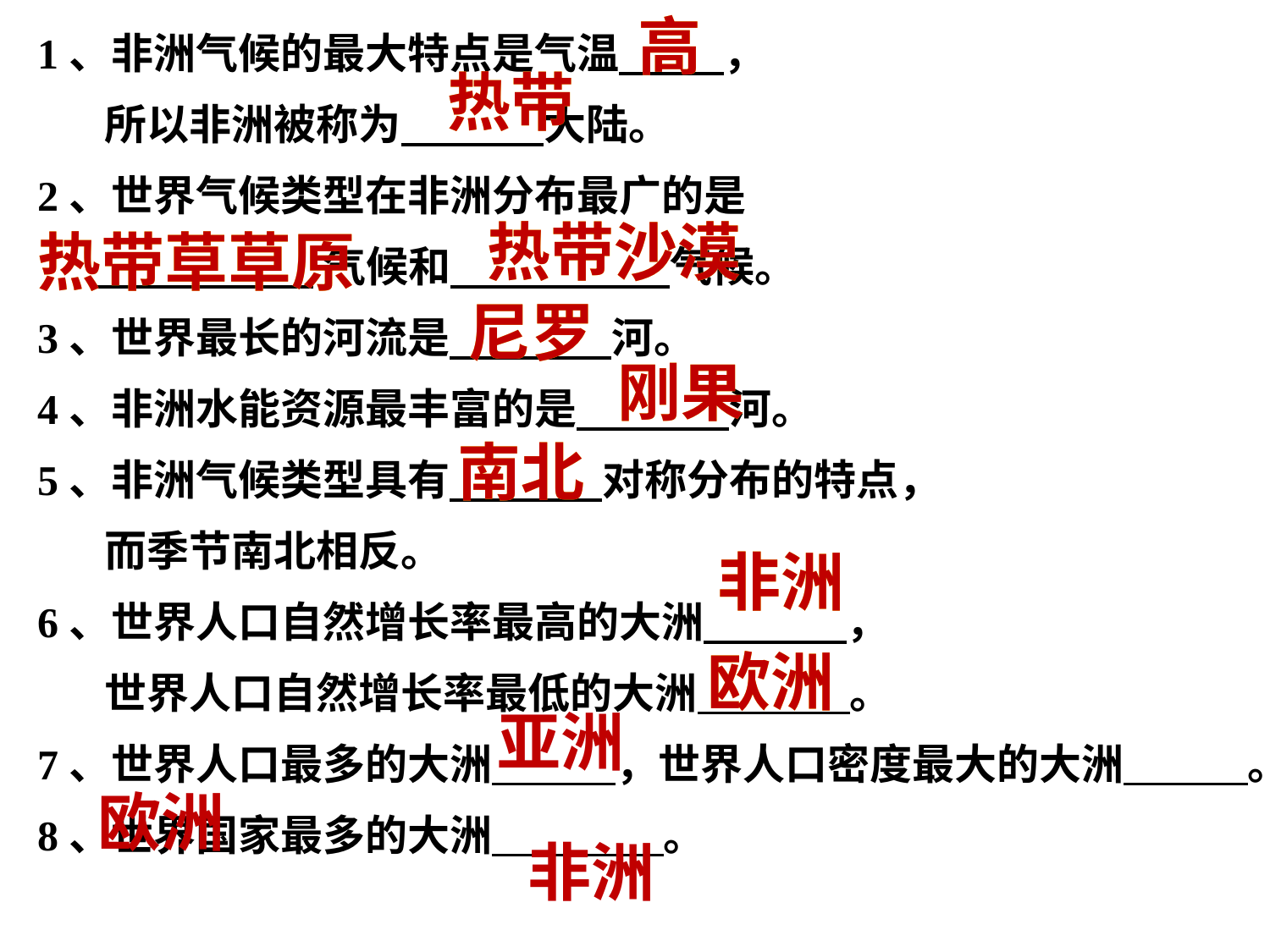

1、非洲气候的最大特点是气温           ，
      所以非洲被称为               大陆。
2、世界气候类型在非洲分布最广的是
                             气候和                       气候。
3、世界最长的河流是                 河。
4、非洲水能资源最丰富的是                河。
5、非洲气候类型具有                对称分布的特点，
      而季节南北相反。
6、世界人口自然增长率最高的大洲               ，
      世界人口自然增长率最低的大洲                。
7、世界人口最多的大洲             ，世界人口密度最大的大洲             。
8、世界国家最多的大洲                  。
高
高
热带
热带
热带沙漠
热带沙漠
热带草草原
热带草草原
尼罗
尼罗
刚果
刚果
南北
南北
非洲
非洲
欧洲
欧洲
亚洲
欧洲
非洲